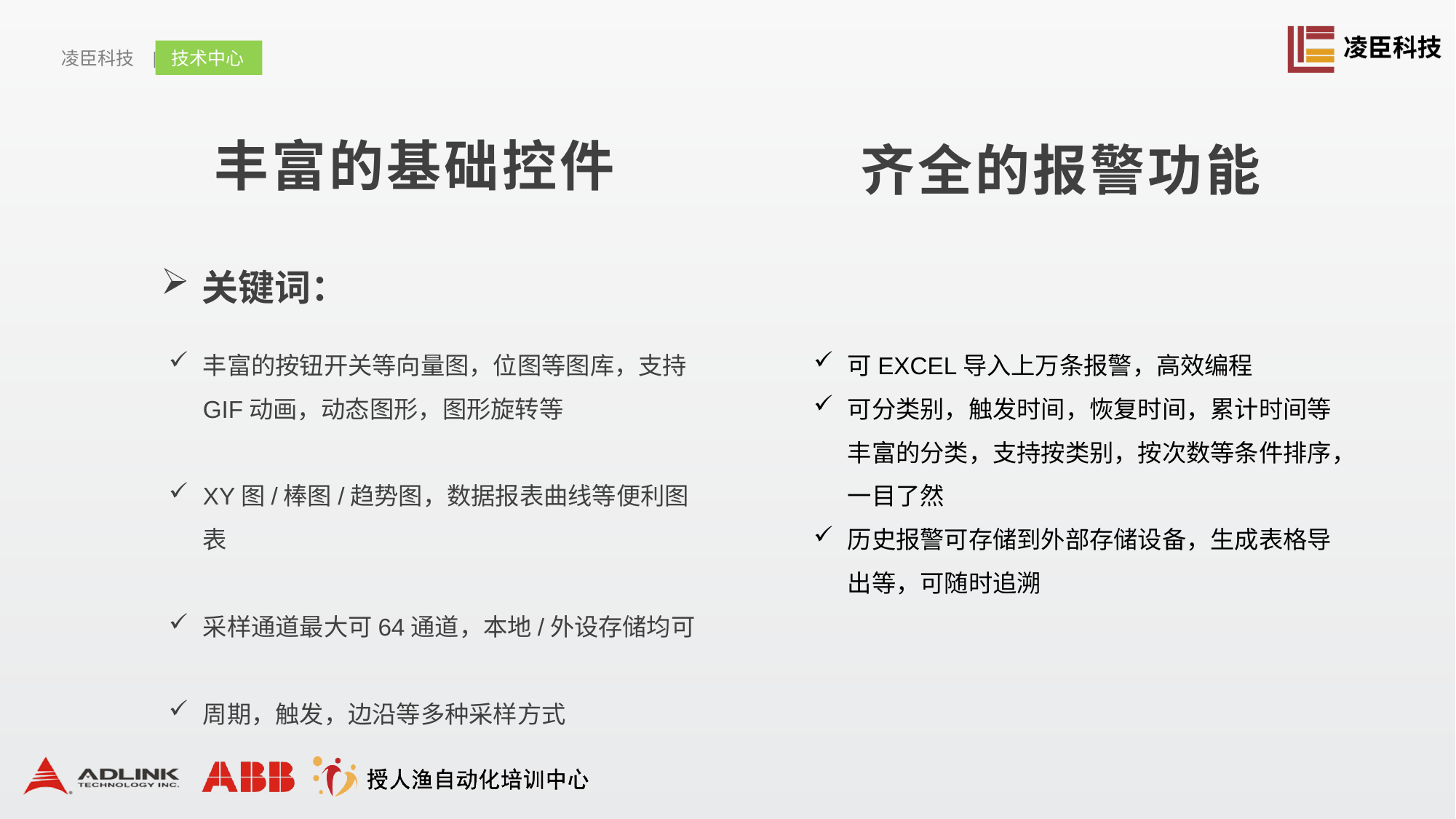

丰富的基础控件
 齐全的报警功能
关键词：
丰富的按钮开关等向量图，位图等图库，支持GIF动画，动态图形，图形旋转等

XY图/棒图/趋势图，数据报表曲线等便利图表

采样通道最大可64通道，本地/外设存储均可

周期，触发，边沿等多种采样方式
可EXCEL导入上万条报警，高效编程
可分类别，触发时间，恢复时间，累计时间等丰富的分类，支持按类别，按次数等条件排序，一目了然
历史报警可存储到外部存储设备，生成表格导出等，可随时追溯